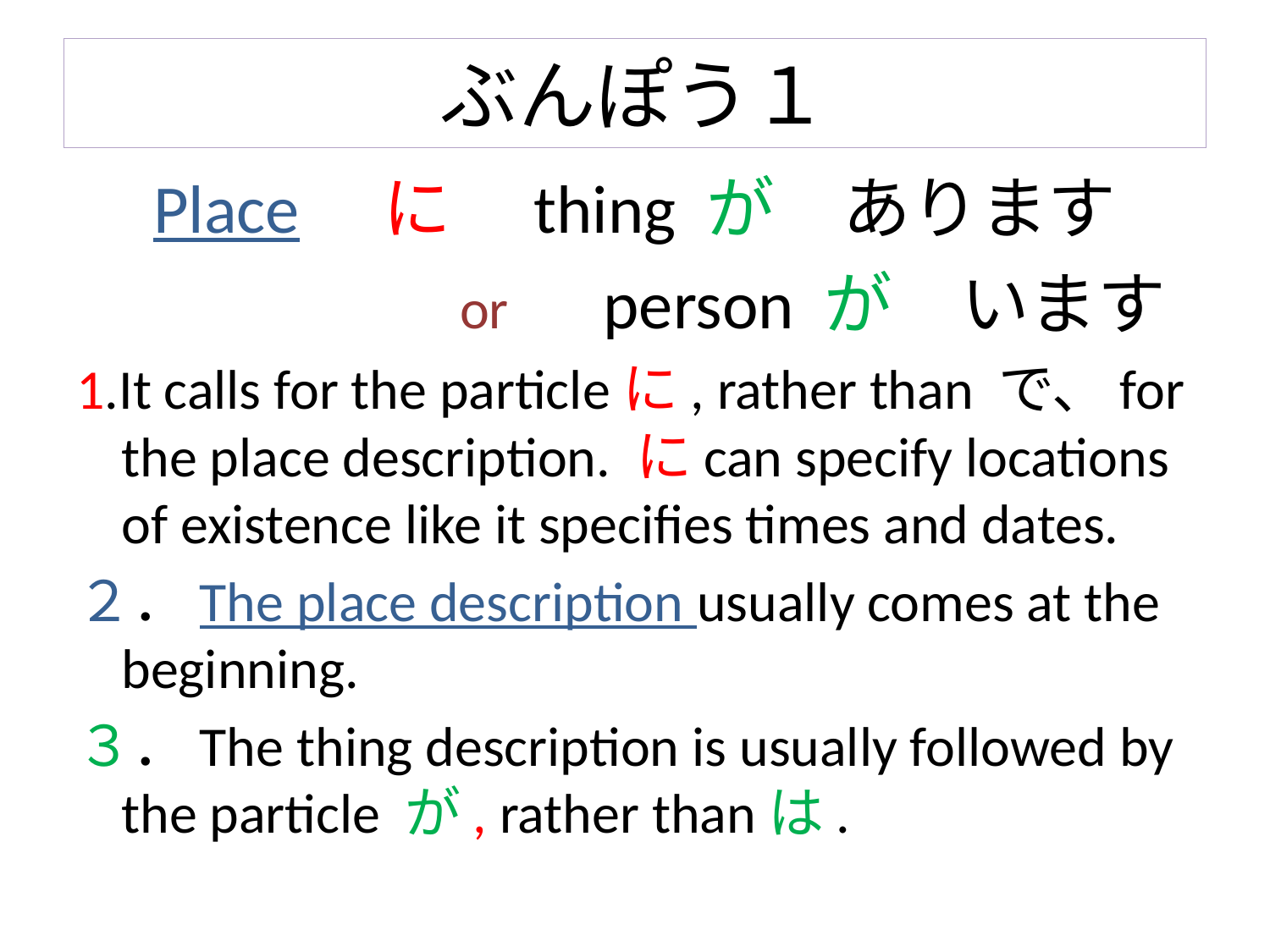

# ぶんぽう１
Place　に　thing が　あります
　　　　　or　person が　います
1.It calls for the particleに, rather than で、for the place description. にcan specify locations of existence like it specifies times and dates.
２．The place description usually comes at the beginning.
３．The thing description is usually followed by the particle が, rather thanは.